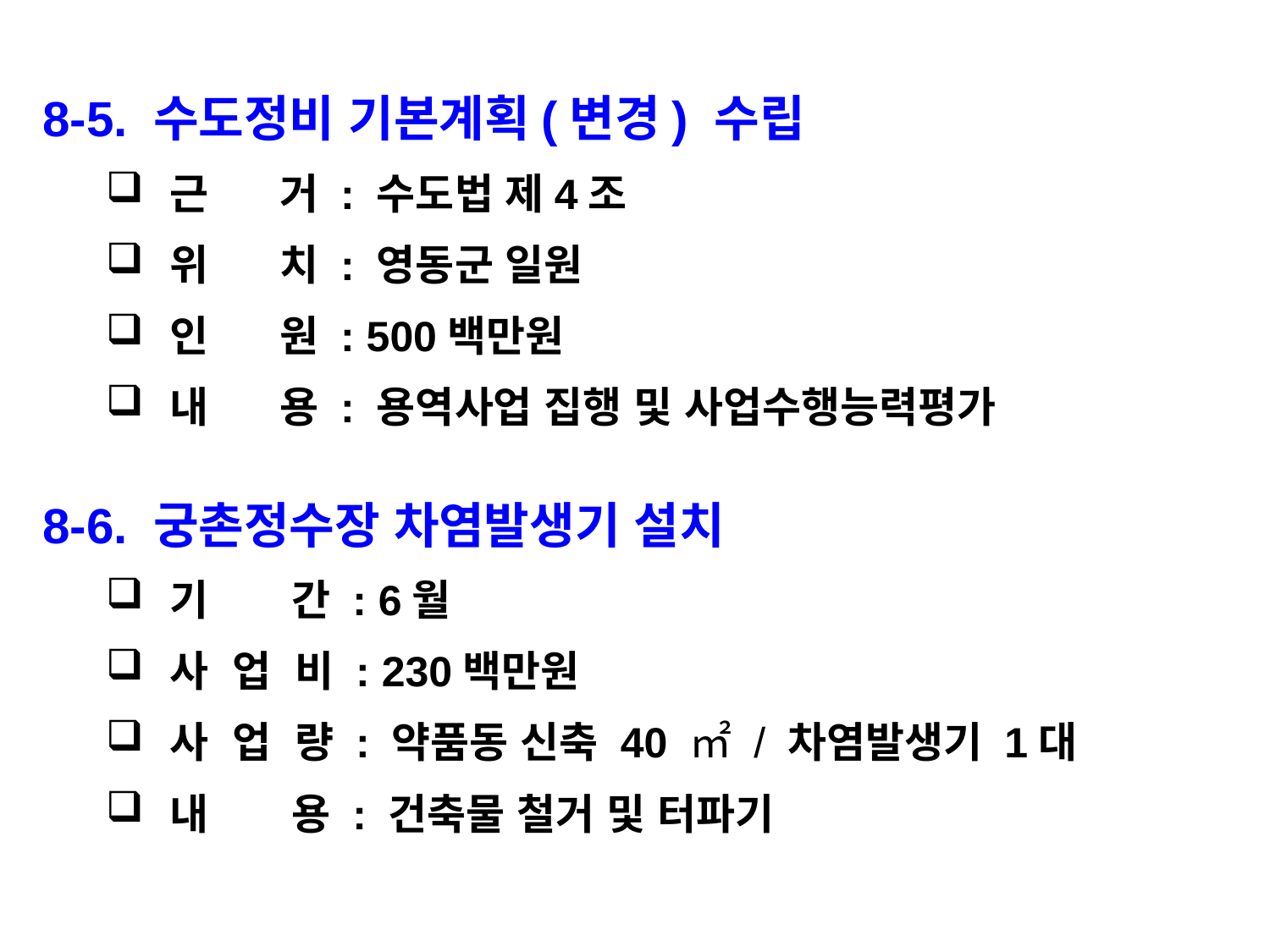

8-5. 수도정비 기본계획(변경) 수립
근      거 : 수도법 제4조
위      치 : 영동군 일원
인      원 : 500백만원
내      용 : 용역사업 집행 및 사업수행능력평가
8-6. 궁촌정수장 차염발생기 설치
기       간 : 6월
사  업  비 : 230백만원
사  업  량 : 약품동 신축 40 ㎡ / 차염발생기 1대
내       용 : 건축물 철거 및 터파기